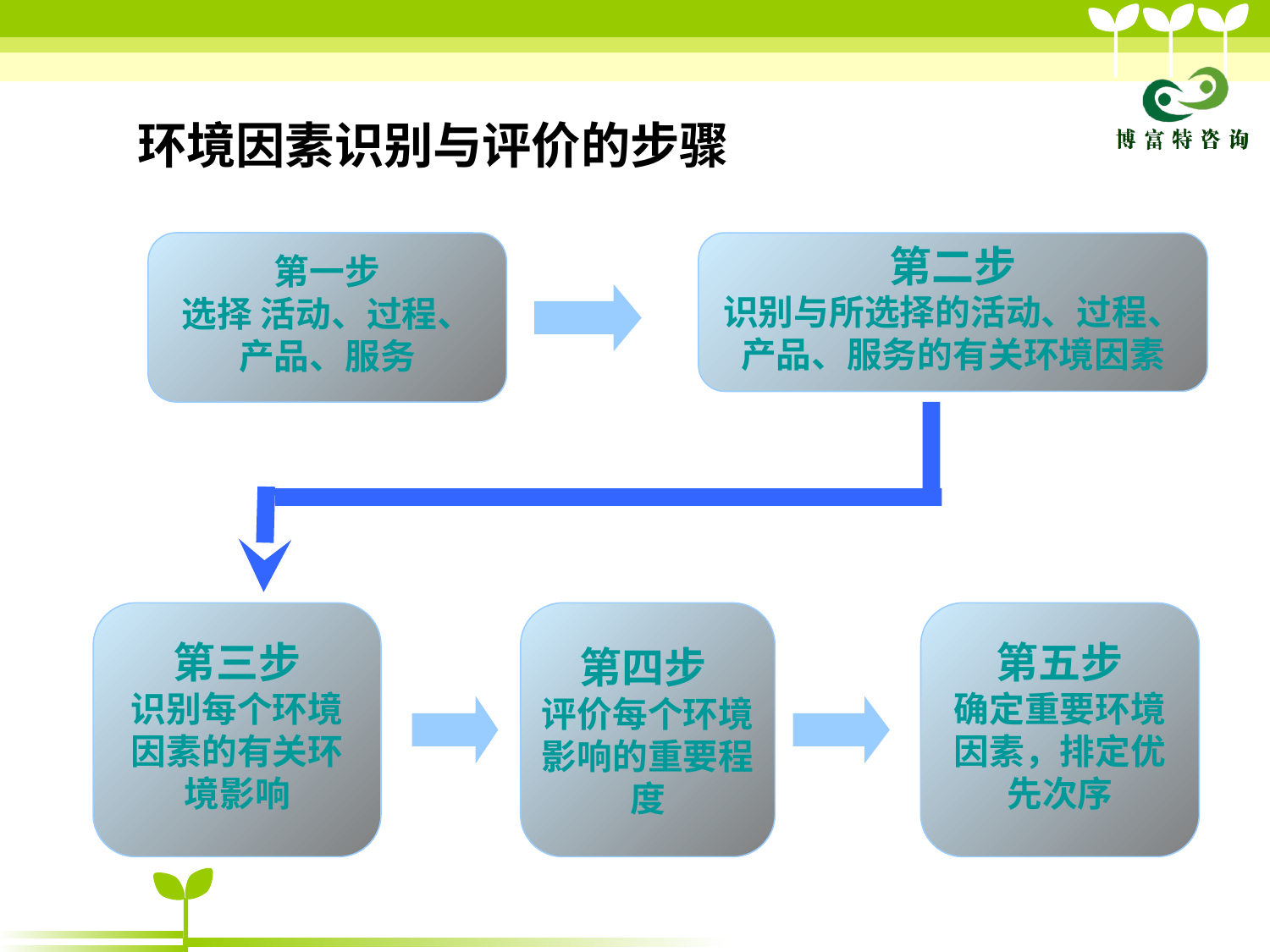

环境因素识别与评价的步骤
第一步
选择 活动、过程、
产品、服务
第二步
识别与所选择的活动、过程、
产品、服务的有关环境因素

第三步
识别每个环境
因素的有关环
境影响
第四步
评价每个环境
影响的重要程
度
第五步
确定重要环境
因素，排定优
先次序